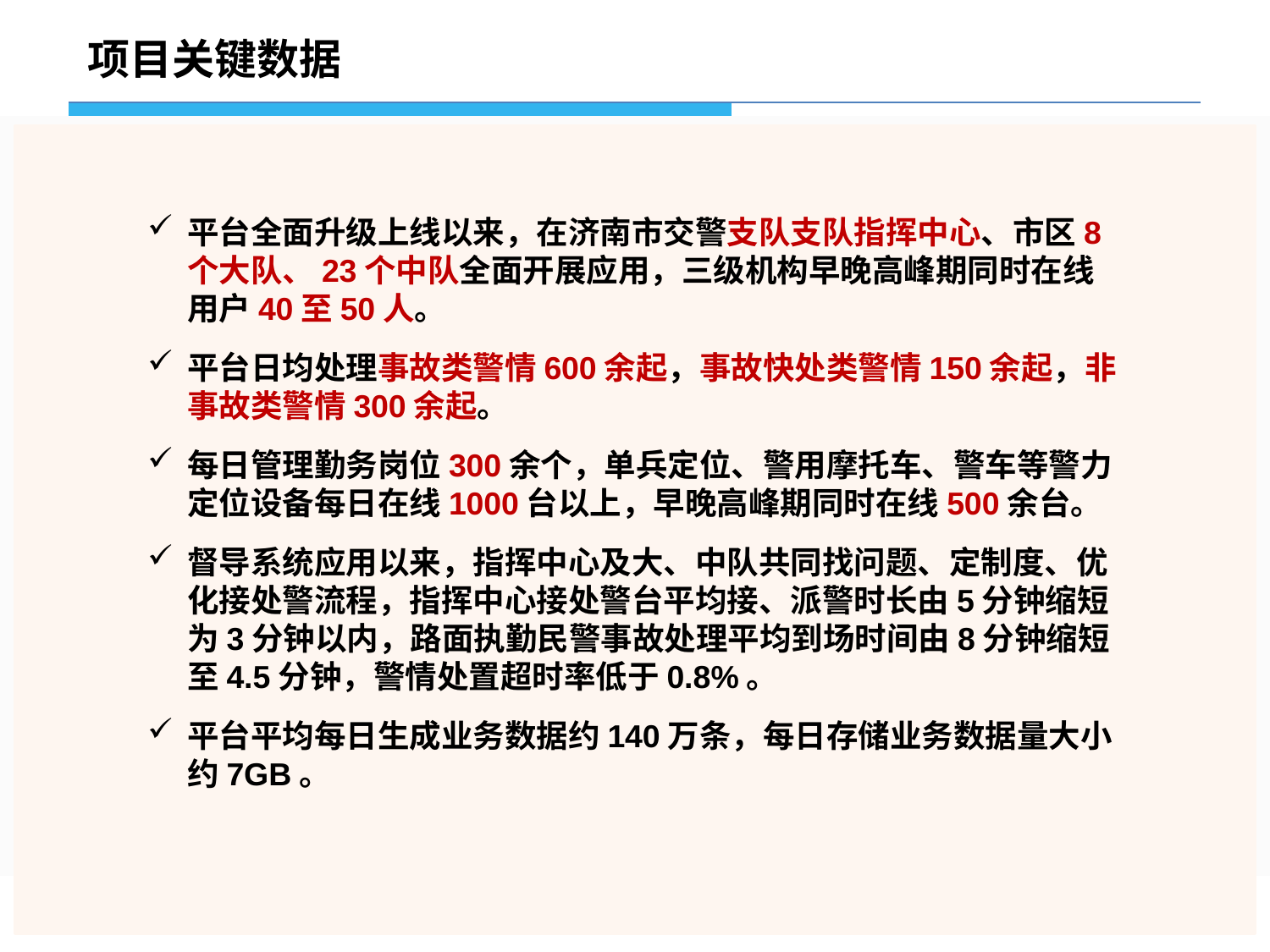

项目关键数据
平台全面升级上线以来，在济南市交警支队支队指挥中心、市区8个大队、23个中队全面开展应用，三级机构早晚高峰期同时在线用户40至50人。
平台日均处理事故类警情600余起，事故快处类警情150余起，非事故类警情300余起。
每日管理勤务岗位300余个，单兵定位、警用摩托车、警车等警力定位设备每日在线1000台以上，早晚高峰期同时在线500余台。
督导系统应用以来，指挥中心及大、中队共同找问题、定制度、优化接处警流程，指挥中心接处警台平均接、派警时长由5分钟缩短为3分钟以内，路面执勤民警事故处理平均到场时间由8分钟缩短至4.5分钟，警情处置超时率低于0.8%。
平台平均每日生成业务数据约140万条，每日存储业务数据量大小约7GB。